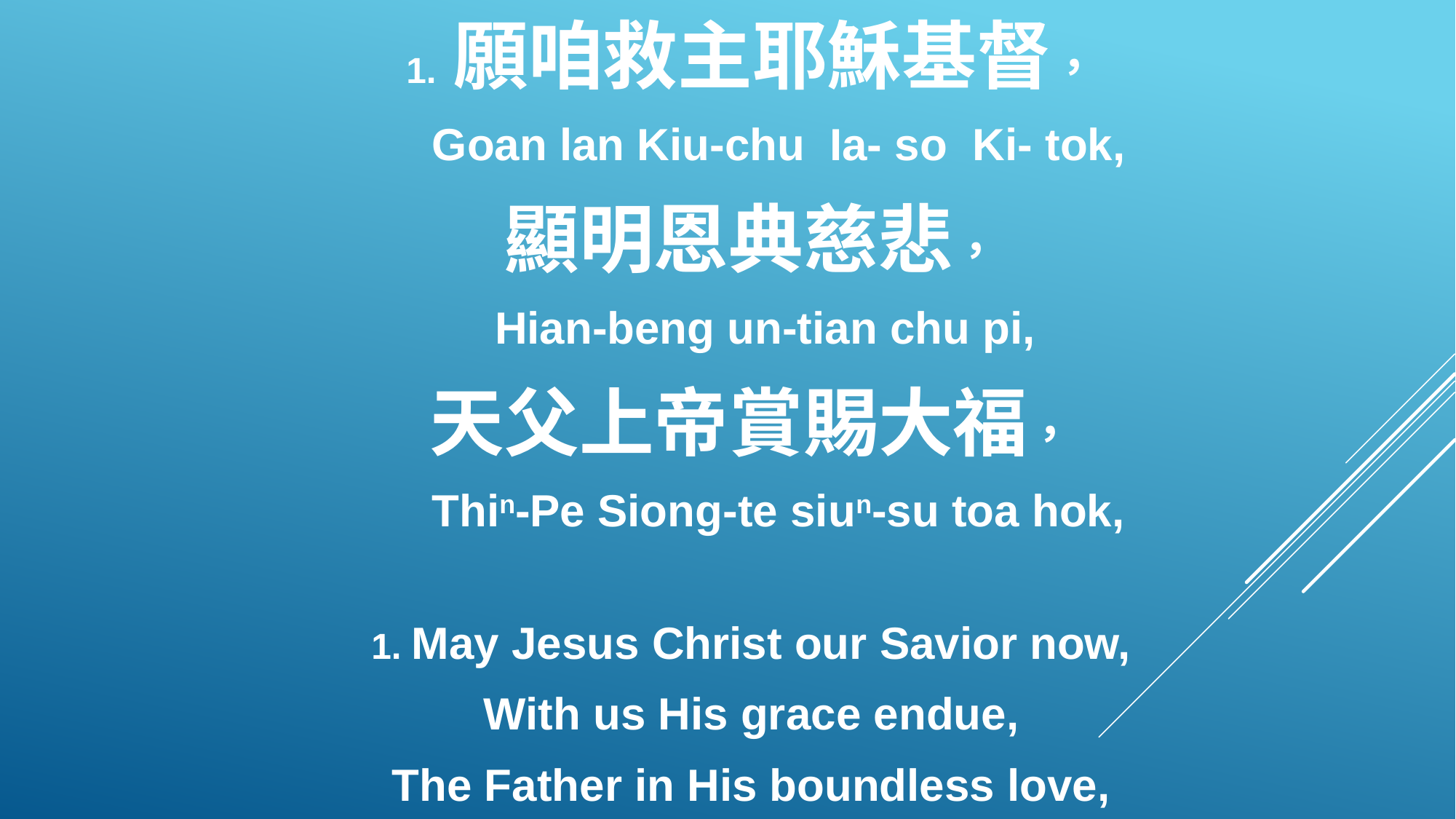

1. 願咱救主耶穌基督，
              Goan lan Kiu-chu  Ia- so  Ki- tok,
顯明恩典慈悲，
                   Hian-beng un-tian chu pi,
天父上帝賞賜大福，
              Thin-Pe Siong-te siun-su toa hok,

1. May Jesus Christ our Savior now,
With us His grace endue,
The Father in His boundless love,